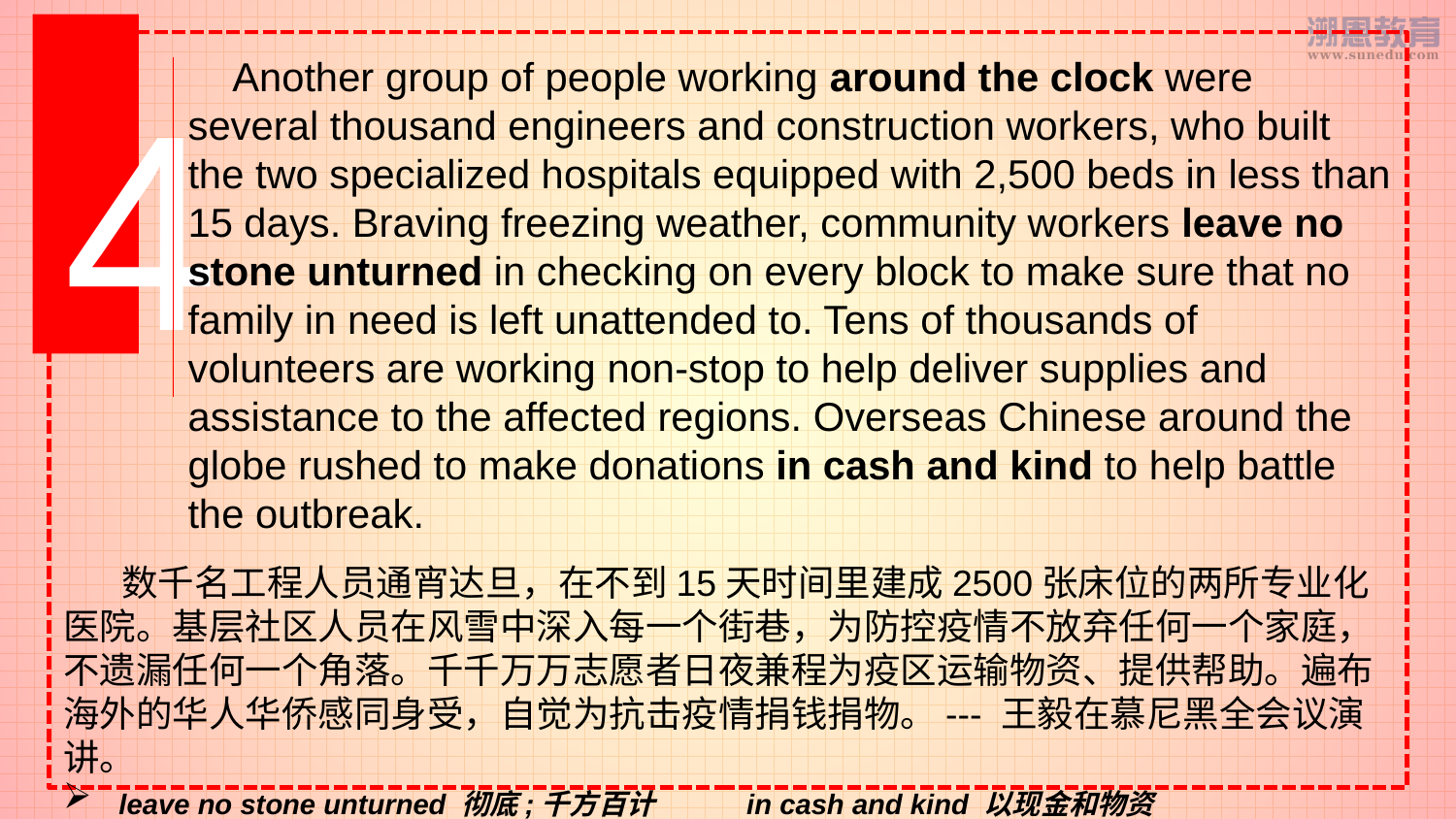

Another group of people working around the clock were several thousand engineers and construction workers, who built the two specialized hospitals equipped with 2,500 beds in less than 15 days. Braving freezing weather, community workers leave no stone unturned in checking on every block to make sure that no family in need is left unattended to. Tens of thousands of volunteers are working non-stop to help deliver supplies and assistance to the affected regions. Overseas Chinese around the globe rushed to make donations in cash and kind to help battle the outbreak.
4
      数千名工程人员通宵达旦，在不到15天时间里建成2500张床位的两所专业化医院。基层社区人员在风雪中深入每一个街巷，为防控疫情不放弃任何一个家庭，不遗漏任何一个角落。千千万万志愿者日夜兼程为疫区运输物资、提供帮助。遍布海外的华人华侨感同身受，自觉为抗击疫情捐钱捐物。--- 王毅在慕尼黑全会议演讲。
 leave no stone unturned 彻底;千方百计             in cash and kind 以现金和物资